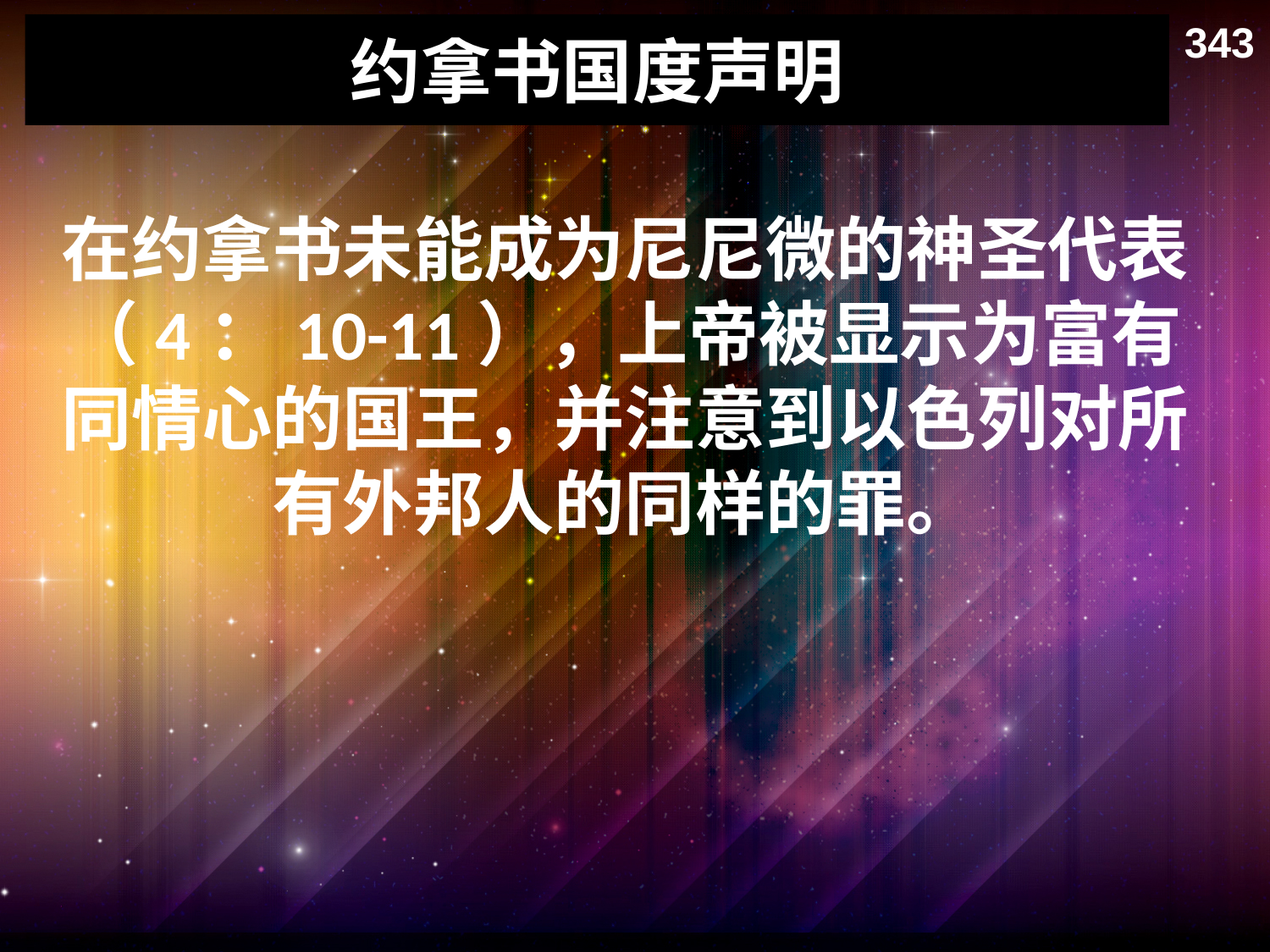

343
# 约拿书国度声明
在约拿书未能成为尼尼微的神圣代表（4：10-11），上帝被显示为富有同情心的国王，并注意到以色列对所有外邦人的同样的罪。